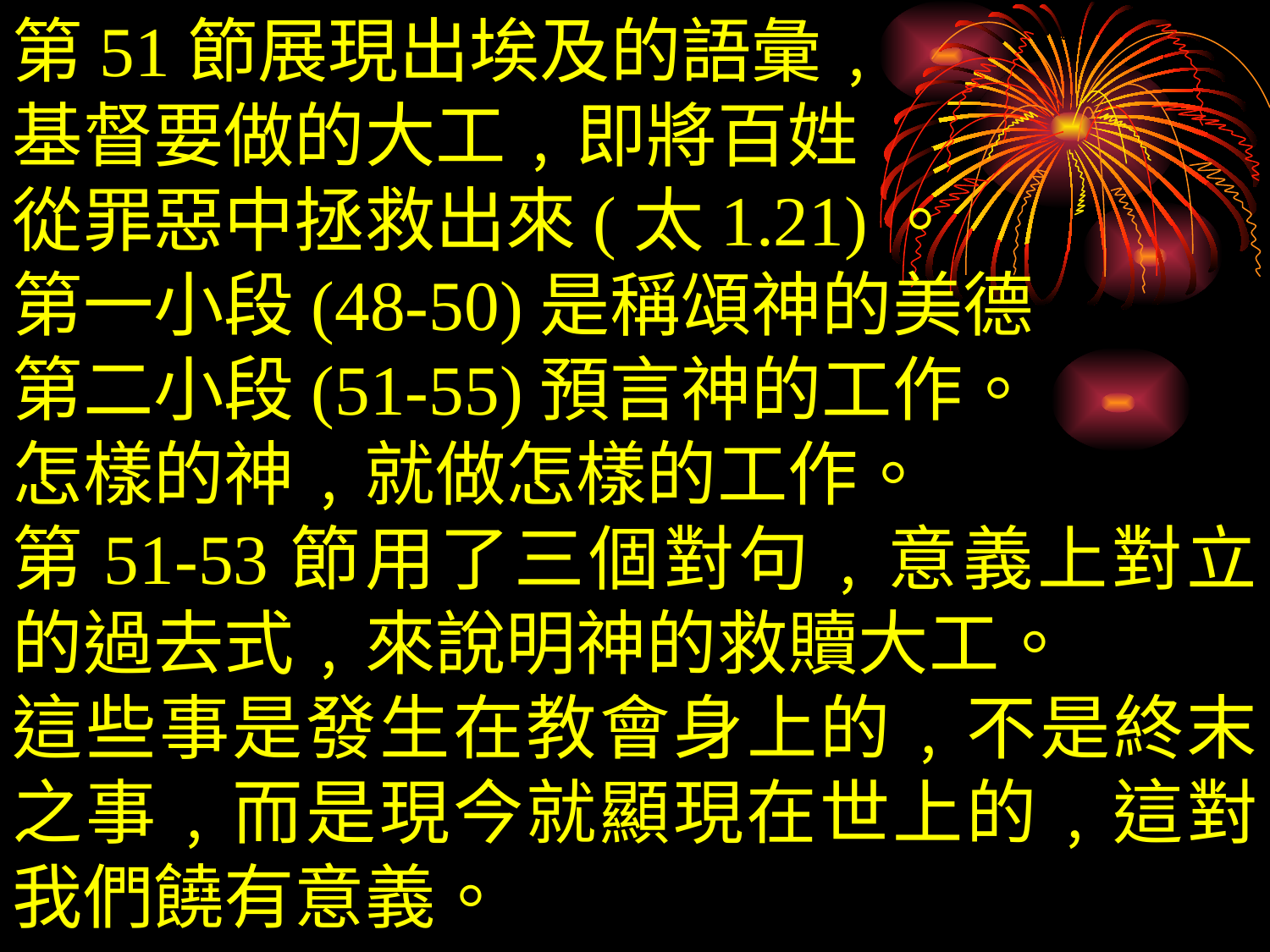

第51節展現出埃及的語彙﹐
基督要做的大工﹐即將百姓
從罪惡中拯救出來(太1.21)。
第一小段(48-50)是稱頌神的美德
第二小段(51-55)預言神的工作。
怎樣的神﹐就做怎樣的工作。
第51-53節用了三個對句﹐意義上對立的過去式﹐來說明神的救贖大工。
這些事是發生在教會身上的﹐不是終末之事﹐而是現今就顯現在世上的﹐這對我們饒有意義。